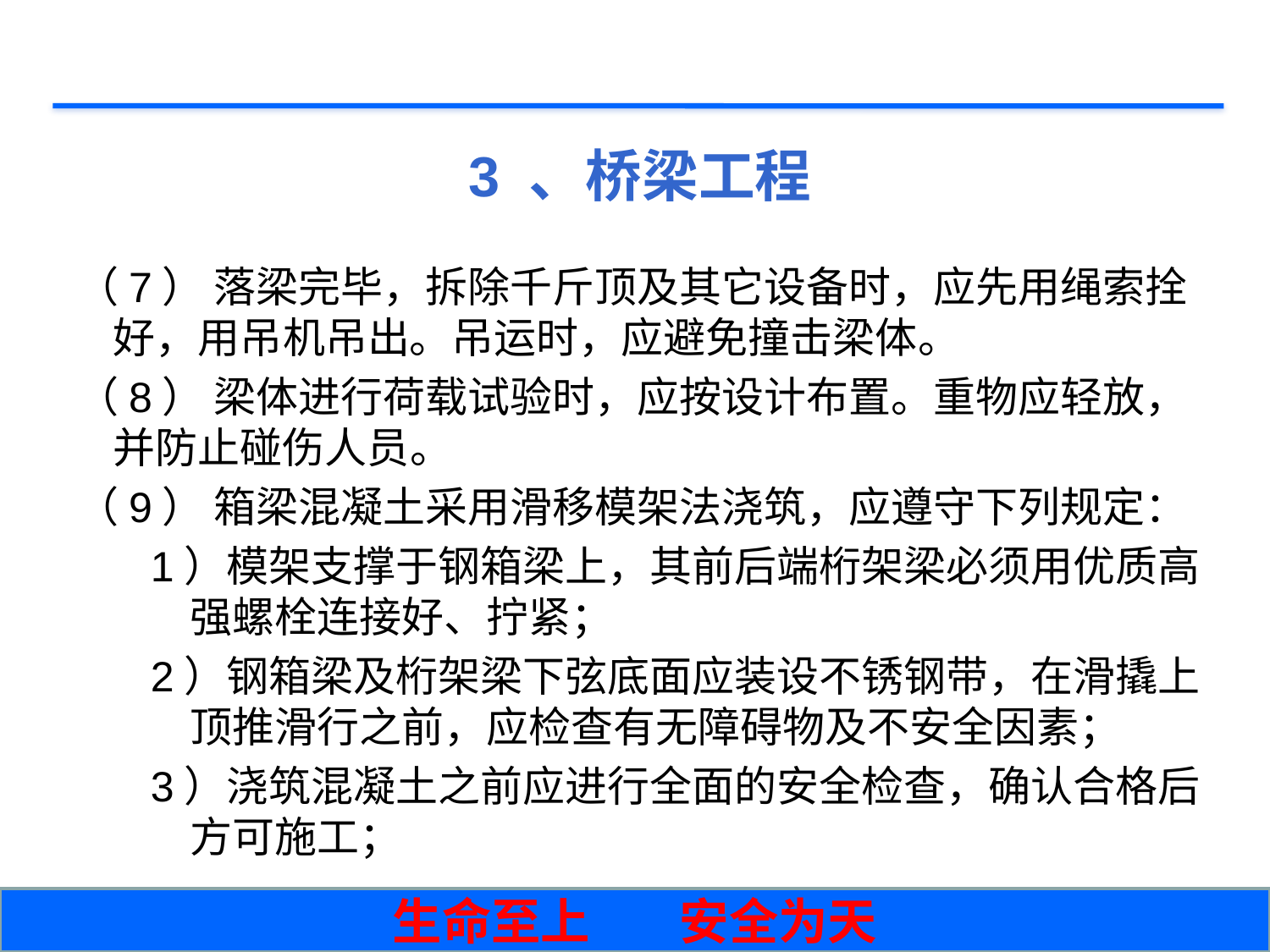

# 3 、桥梁工程
（7） 落梁完毕，拆除千斤顶及其它设备时，应先用绳索拴好，用吊机吊出。吊运时，应避免撞击梁体。
（8） 梁体进行荷载试验时，应按设计布置。重物应轻放，并防止碰伤人员。
（9） 箱梁混凝土采用滑移模架法浇筑，应遵守下列规定：
1）模架支撑于钢箱梁上，其前后端桁架梁必须用优质高强螺栓连接好、拧紧；
2）钢箱梁及桁架梁下弦底面应装设不锈钢带，在滑撬上顶推滑行之前，应检查有无障碍物及不安全因素；
3）浇筑混凝土之前应进行全面的安全检查，确认合格后方可施工；